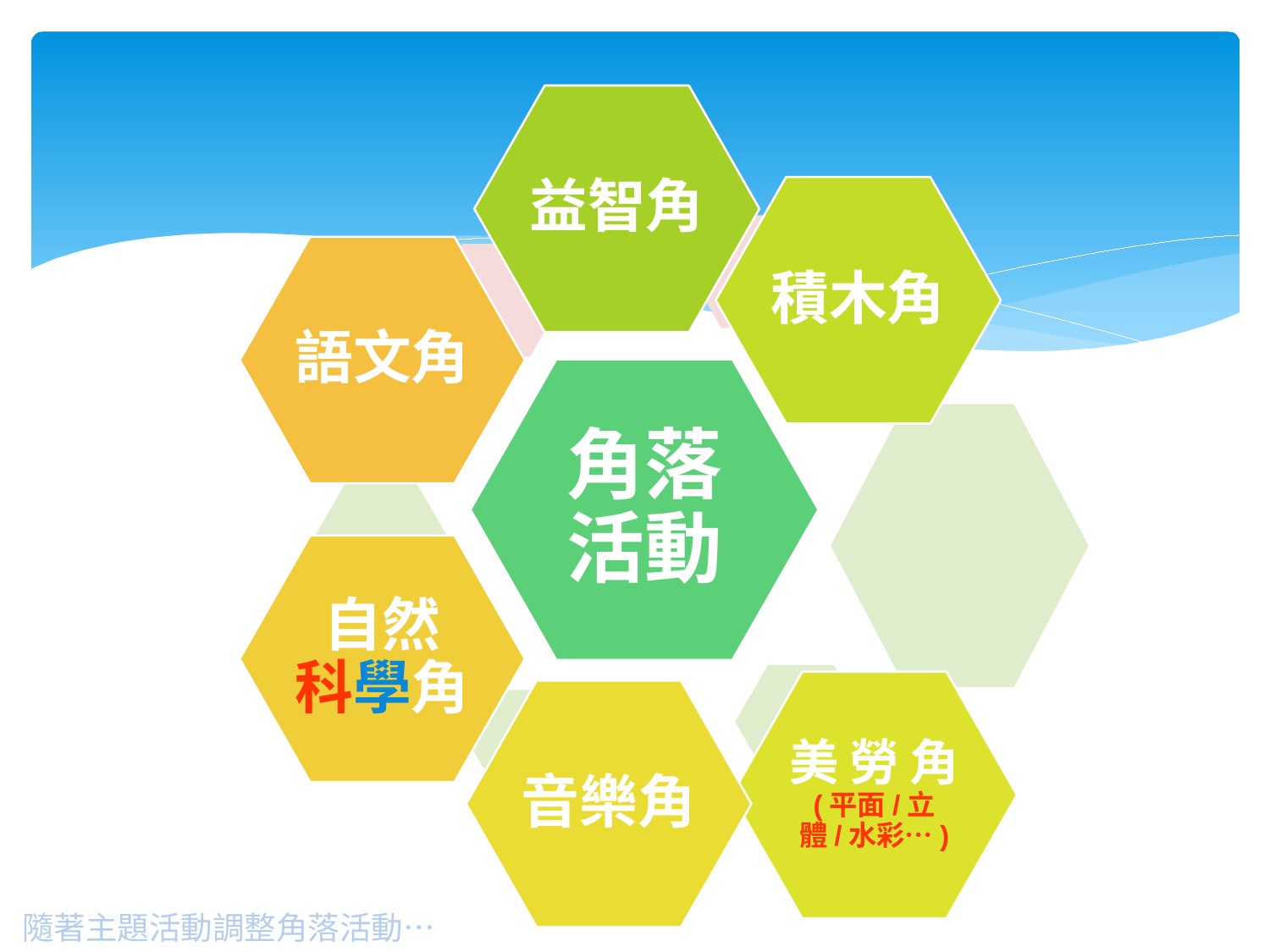

角落活動
益智角
積木角
美 勞 角
(平面/立體/水彩…)
音樂角
自然
科學角
語文角

13
隨著主題活動調整角落活動…